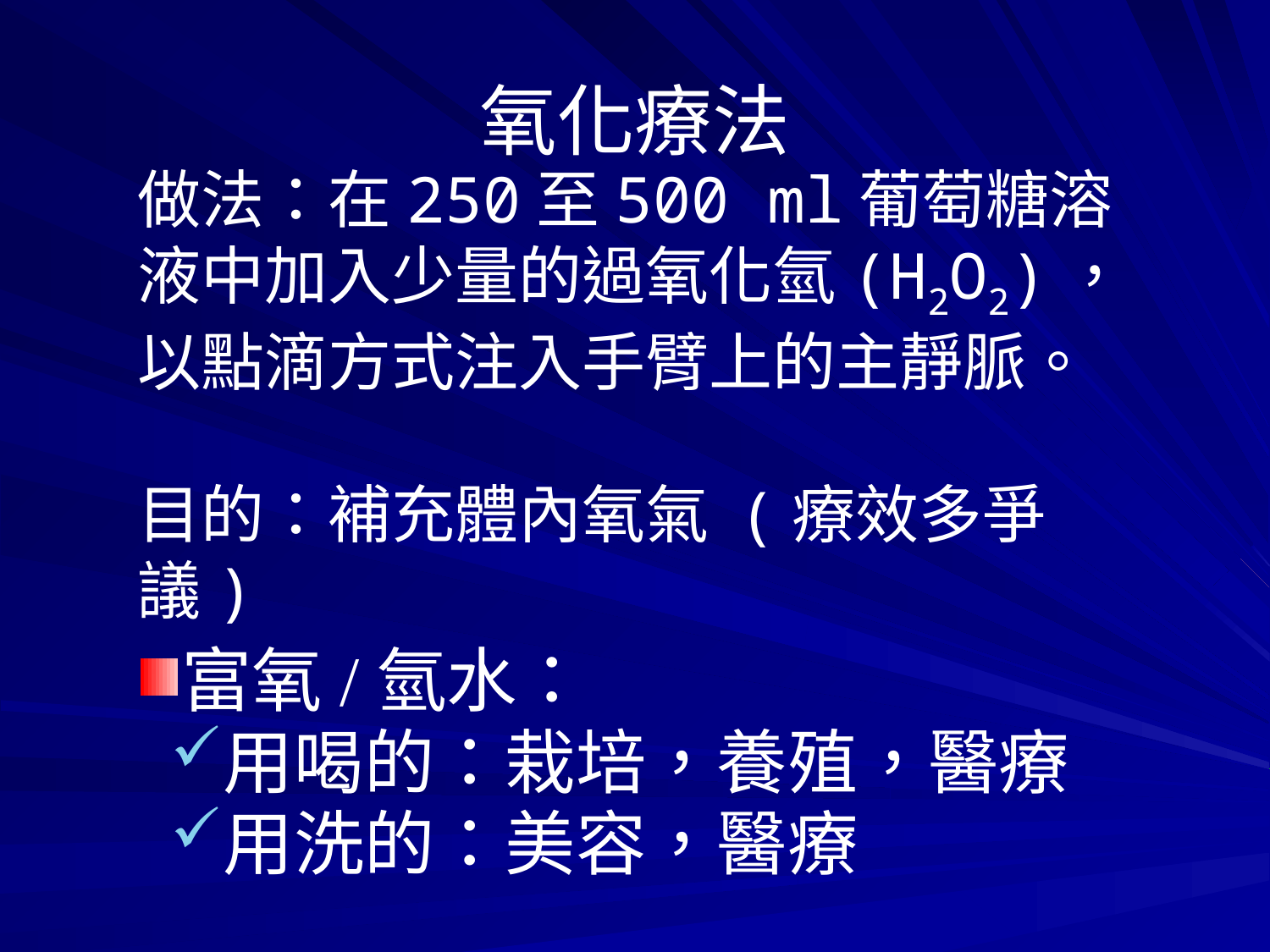

# 氧化療法
做法：在250至500 ml葡萄糖溶液中加入少量的過氧化氫(H2O2)，以點滴方式注入手臂上的主靜脈。

目的：補充體內氧氣 (療效多爭議)
富氧/氫水：
用喝的：栽培，養殖，醫療
用洗的：美容，醫療